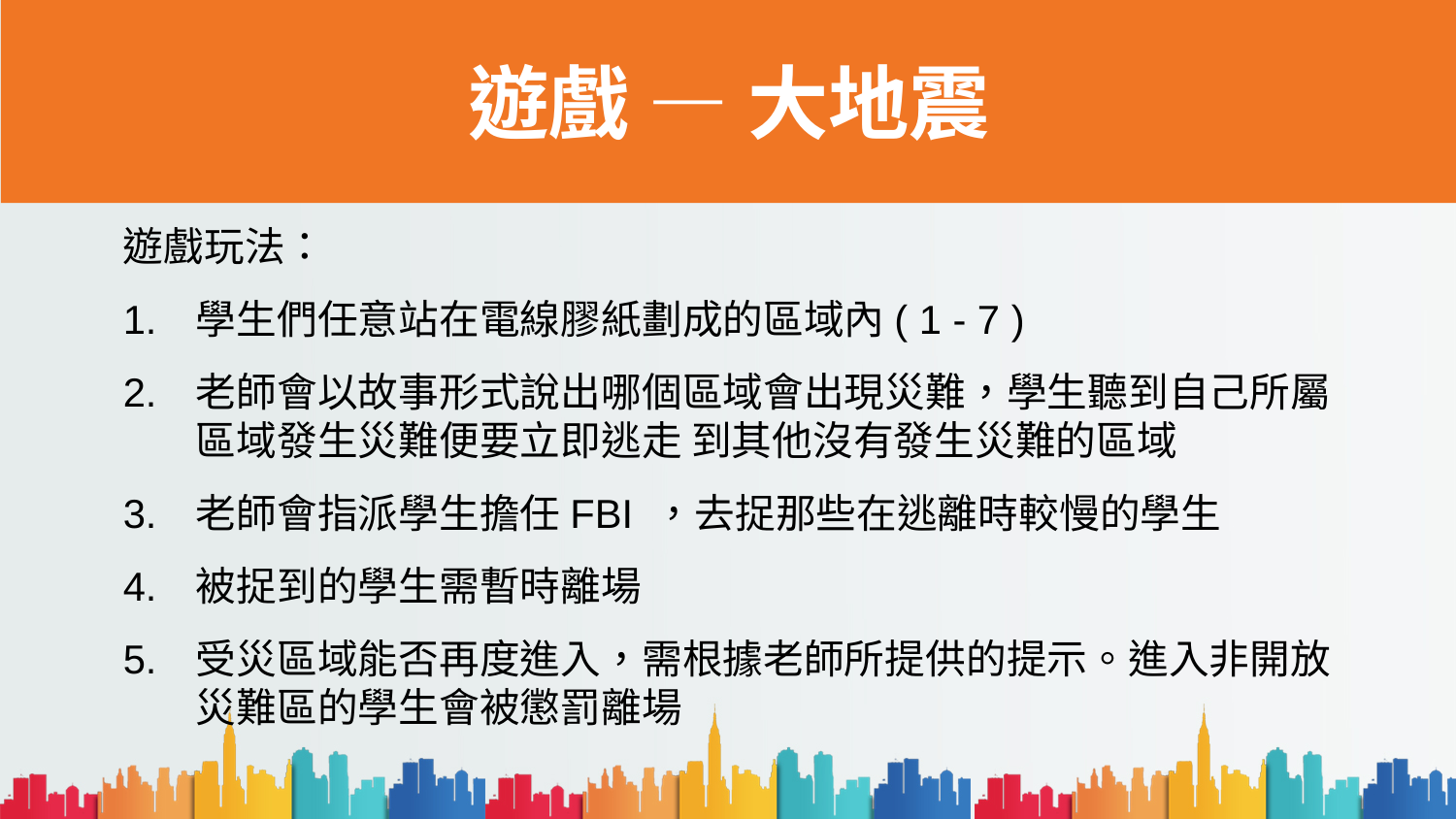

遊戲 — 大地震
遊戲玩法：
學生們任意站在電線膠紙劃成的區域內( 1 - 7 )
老師會以故事形式說出哪個區域會出現災難，學生聽到自己所屬區域發生災難便要立即逃走 到其他沒有發生災難的區域
老師會指派學生擔任FBI ，去捉那些在逃離時較慢的學生
被捉到的學生需暫時離場
受災區域能否再度進入，需根據老師所提供的提示。進入非開放災難區的學生會被懲罰離場